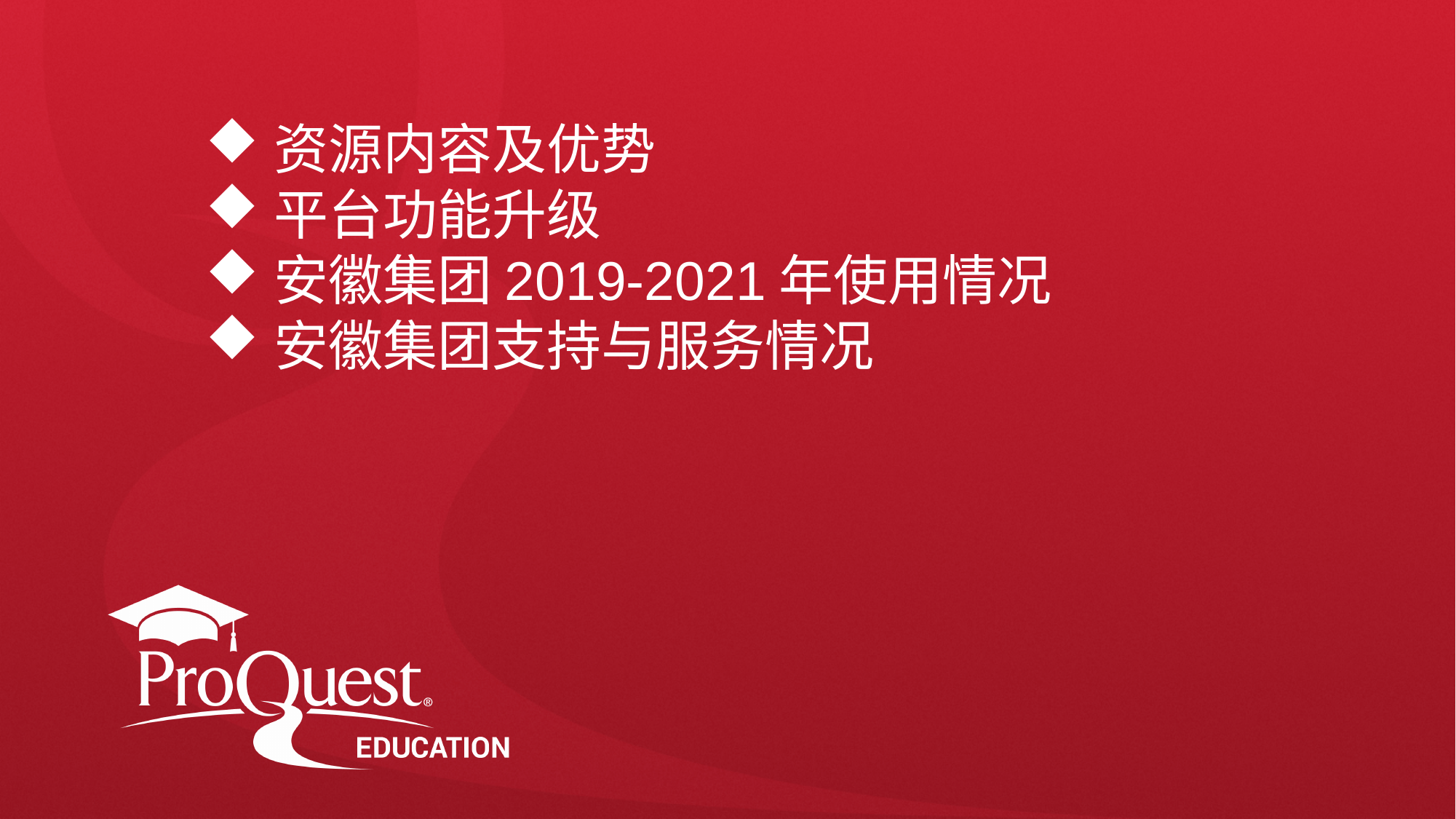

资源内容及优势
平台功能升级
安徽集团2019-2021年使用情况
安徽集团支持与服务情况